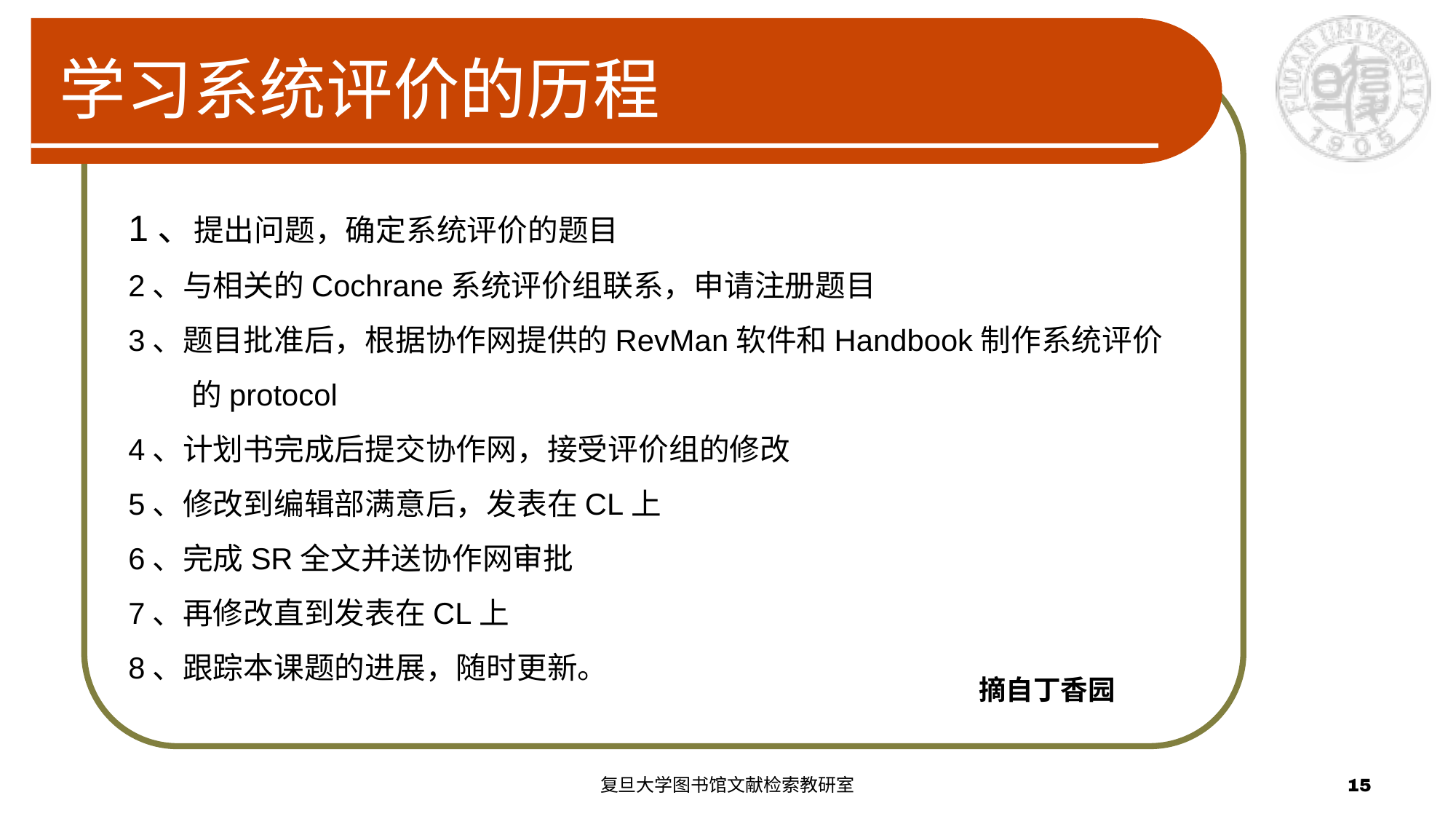

学习系统评价的历程
1、提出问题，确定系统评价的题目
2、与相关的Cochrane系统评价组联系，申请注册题目
3、题目批准后，根据协作网提供的RevMan软件和Handbook制作系统评价的protocol
4、计划书完成后提交协作网，接受评价组的修改
5、修改到编辑部满意后，发表在CL上
6、完成SR全文并送协作网审批
7、再修改直到发表在CL上
8、跟踪本课题的进展，随时更新。
摘自丁香园
复旦大学图书馆文献检索教研室
15